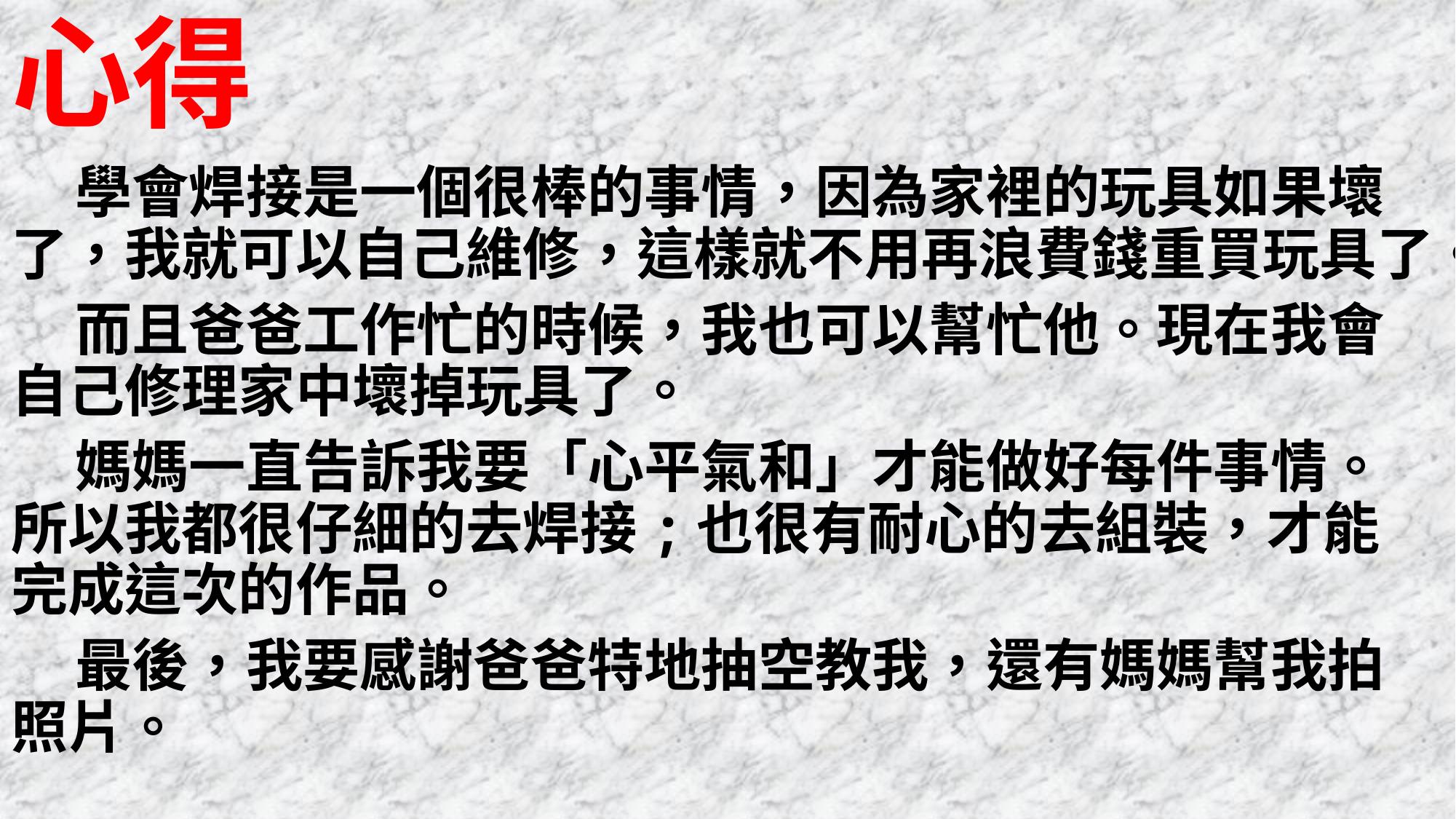

# 心得
    學會焊接是一個很棒的事情，因為家裡的玩具如果壞了，我就可以自己維修，這樣就不用再浪費錢重買玩具了。
    而且爸爸工作忙的時候，我也可以幫忙他。現在我會自己修理家中壞掉玩具了。
    媽媽一直告訴我要「心平氣和」才能做好每件事情。所以我都很仔細的去焊接;也很有耐心的去組裝，才能完成這次的作品。
    最後，我要感謝爸爸特地抽空教我，還有媽媽幫我拍照片。